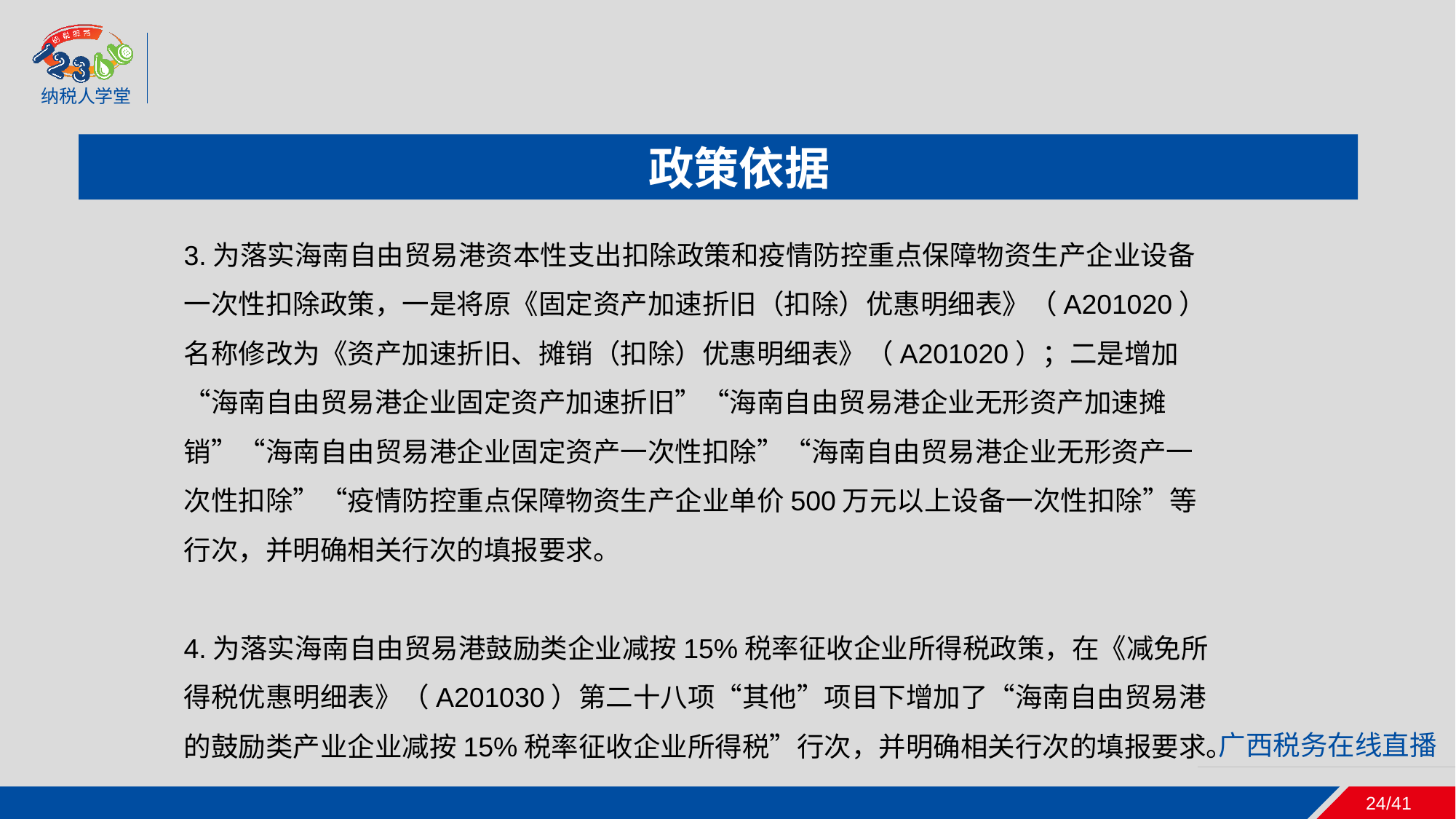

政策依据
3.为落实海南自由贸易港资本性支出扣除政策和疫情防控重点保障物资生产企业设备一次性扣除政策，一是将原《固定资产加速折旧（扣除）优惠明细表》（A201020）名称修改为《资产加速折旧、摊销（扣除）优惠明细表》（A201020）；二是增加“海南自由贸易港企业固定资产加速折旧”“海南自由贸易港企业无形资产加速摊销”“海南自由贸易港企业固定资产一次性扣除”“海南自由贸易港企业无形资产一次性扣除”“疫情防控重点保障物资生产企业单价500万元以上设备一次性扣除”等行次，并明确相关行次的填报要求。

4.为落实海南自由贸易港鼓励类企业减按15%税率征收企业所得税政策，在《减免所得税优惠明细表》（A201030）第二十八项“其他”项目下增加了“海南自由贸易港的鼓励类产业企业减按15%税率征收企业所得税”行次，并明确相关行次的填报要求。